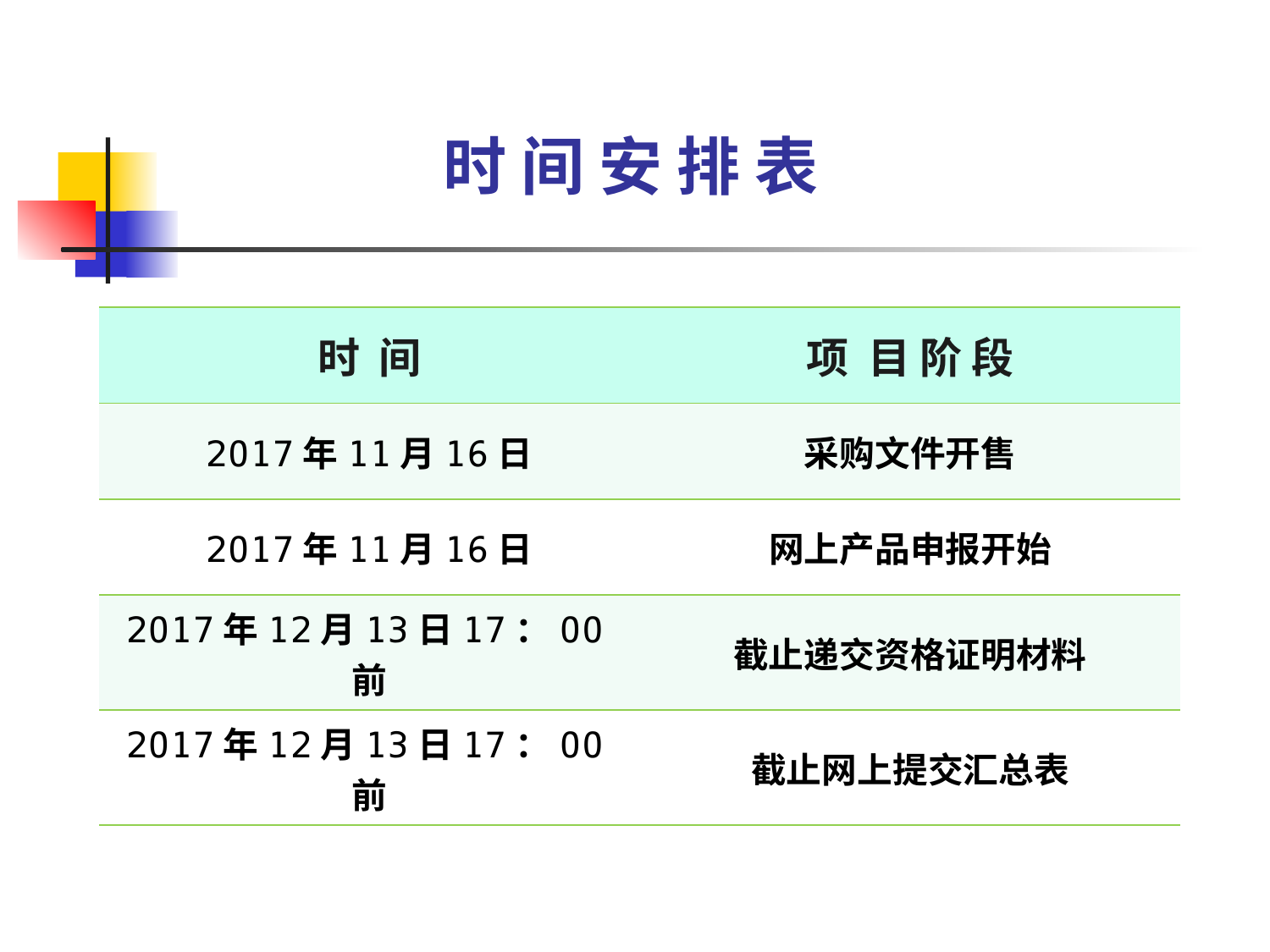

# 时 间 安 排 表
| 时 间 | 项 目 阶 段 |
| --- | --- |
| 2017年11月16日 | 采购文件开售 |
| 2017年11月16日 | 网上产品申报开始 |
| 2017年12月13日17：00前 | 截止递交资格证明材料 |
| 2017年12月13日17：00前 | 截止网上提交汇总表 |